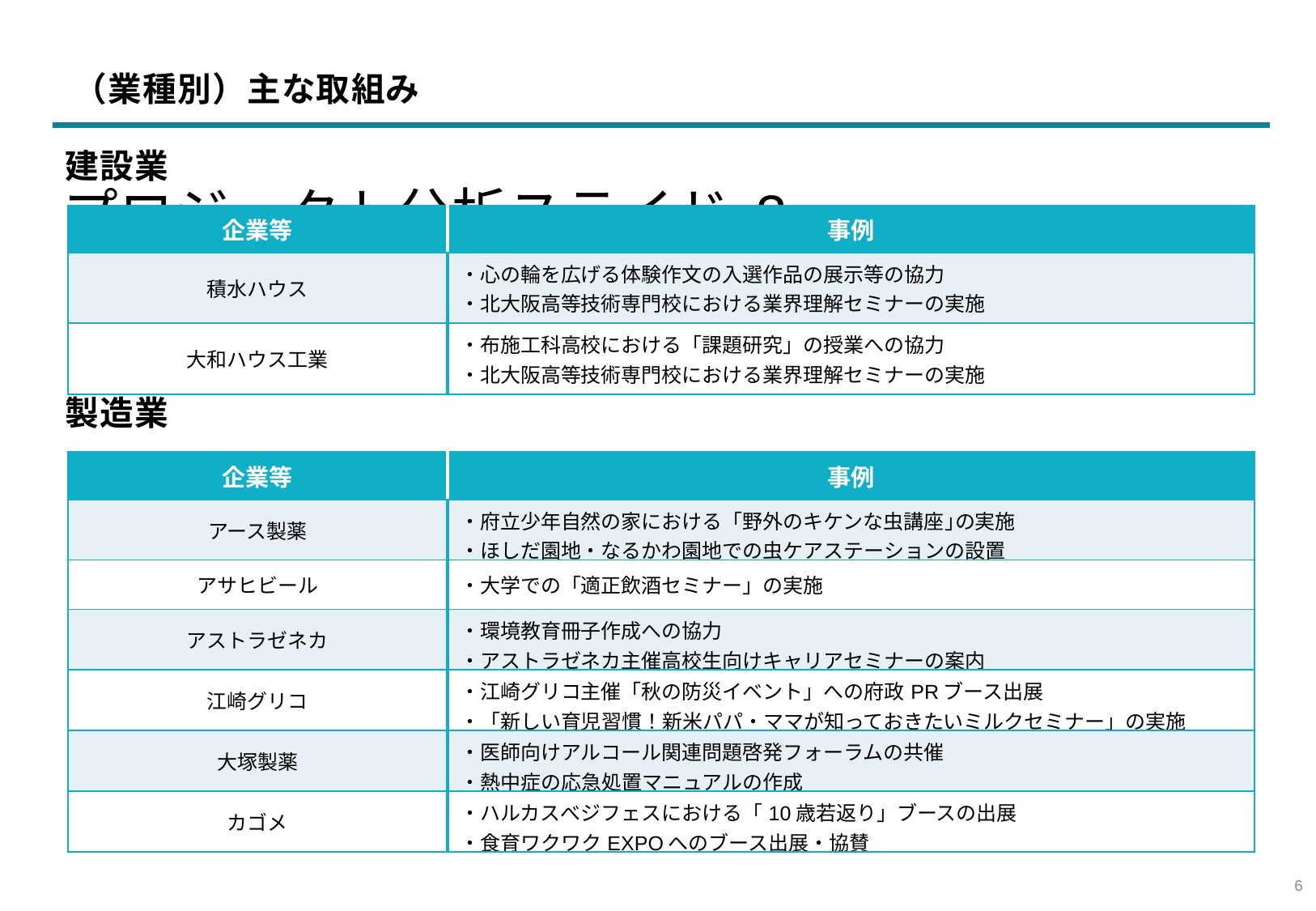

（業種別）主な取組み
建設業
プロジェクト分析スライド 3
| 企業等 | 事例 |
| --- | --- |
| 積水ハウス | ・心の輪を広げる体験作文の入選作品の展示等の協力 ・北大阪高等技術専門校における業界理解セミナーの実施 |
| 大和ハウス工業 | ・布施工科高校における「課題研究」の授業への協力 ・北大阪高等技術専門校における業界理解セミナーの実施 |
製造業
| 企業等 | 事例 |
| --- | --- |
| アース製薬 | ・府立少年自然の家における「野外のキケンな虫講座｣の実施 ・ほしだ園地・なるかわ園地での虫ケアステーションの設置 |
| アサヒビール | ・大学での「適正飲酒セミナー」の実施 |
| アストラゼネカ | ・環境教育冊子作成への協力 ・アストラゼネカ主催高校生向けキャリアセミナーの案内 |
| 江崎グリコ | ・江崎グリコ主催「秋の防災イベント」への府政PRブース出展 ・「新しい育児習慣！新米パパ・ママが知っておきたいミルクセミナー」の実施 |
| 大塚製薬 | ・医師向けアルコール関連問題啓発フォーラムの共催 ・熱中症の応急処置マニュアルの作成 |
| カゴメ | ・ハルカスべジフェスにおける「10歳若返り」ブースの出展 ・食育ワクワクEXPOへのブース出展・協賛 |
6